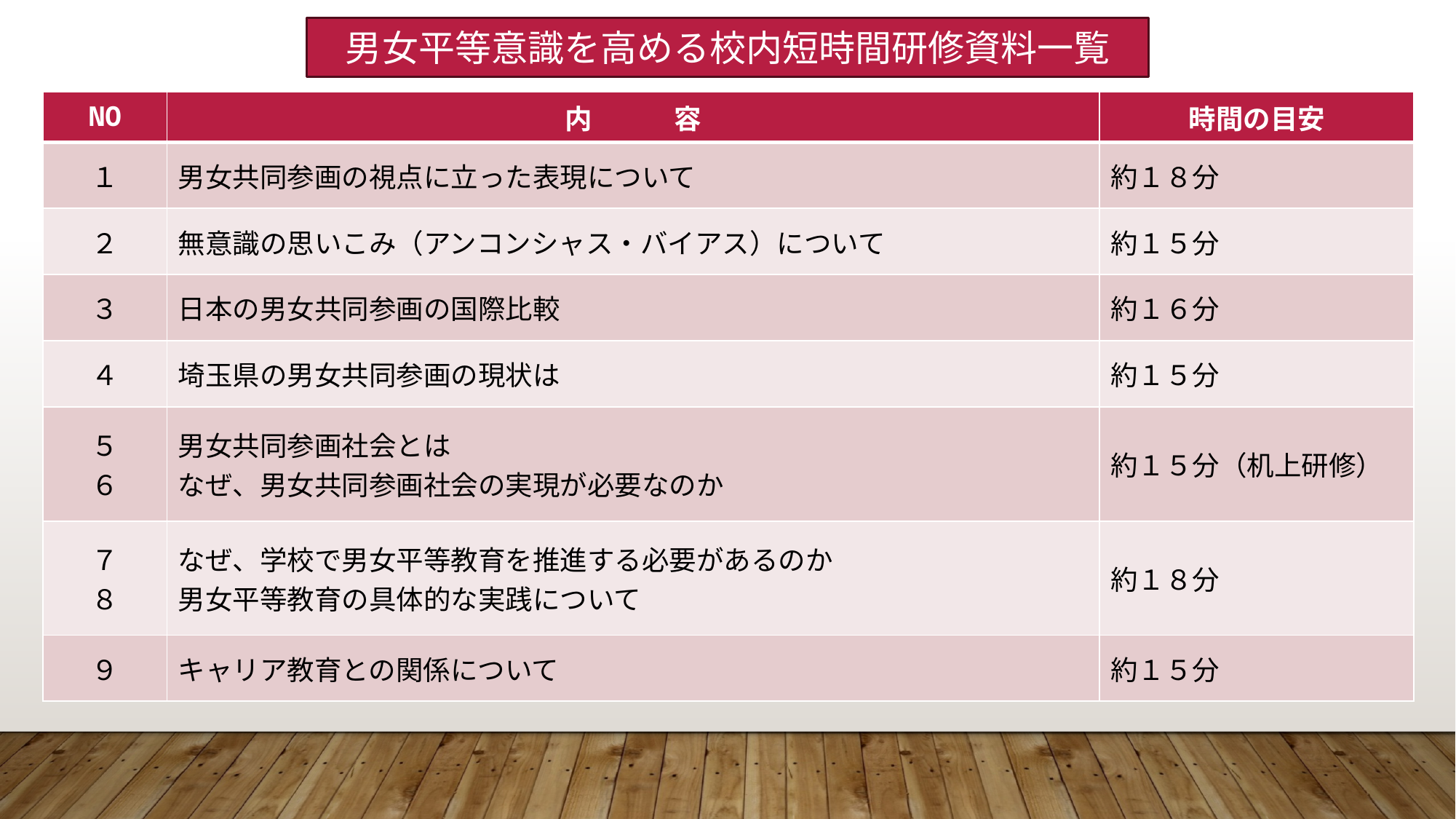

男女平等意識を高める校内短時間研修資料一覧
| NO | 内　　　容 | 時間の目安 |
| --- | --- | --- |
| １ | 男女共同参画の視点に立った表現について | 約１８分 |
| ２ | 無意識の思いこみ（アンコンシャス・バイアス）について | 約１５分 |
| ３ | 日本の男女共同参画の国際比較 | 約１６分 |
| ４ | 埼玉県の男女共同参画の現状は | 約１５分 |
| ５ ６ | 男女共同参画社会とは なぜ、男女共同参画社会の実現が必要なのか | 約１５分（机上研修） |
| ７ ８ | なぜ、学校で男女平等教育を推進する必要があるのか 男女平等教育の具体的な実践について | 約１８分 |
| ９ | キャリア教育との関係について | 約１５分 |